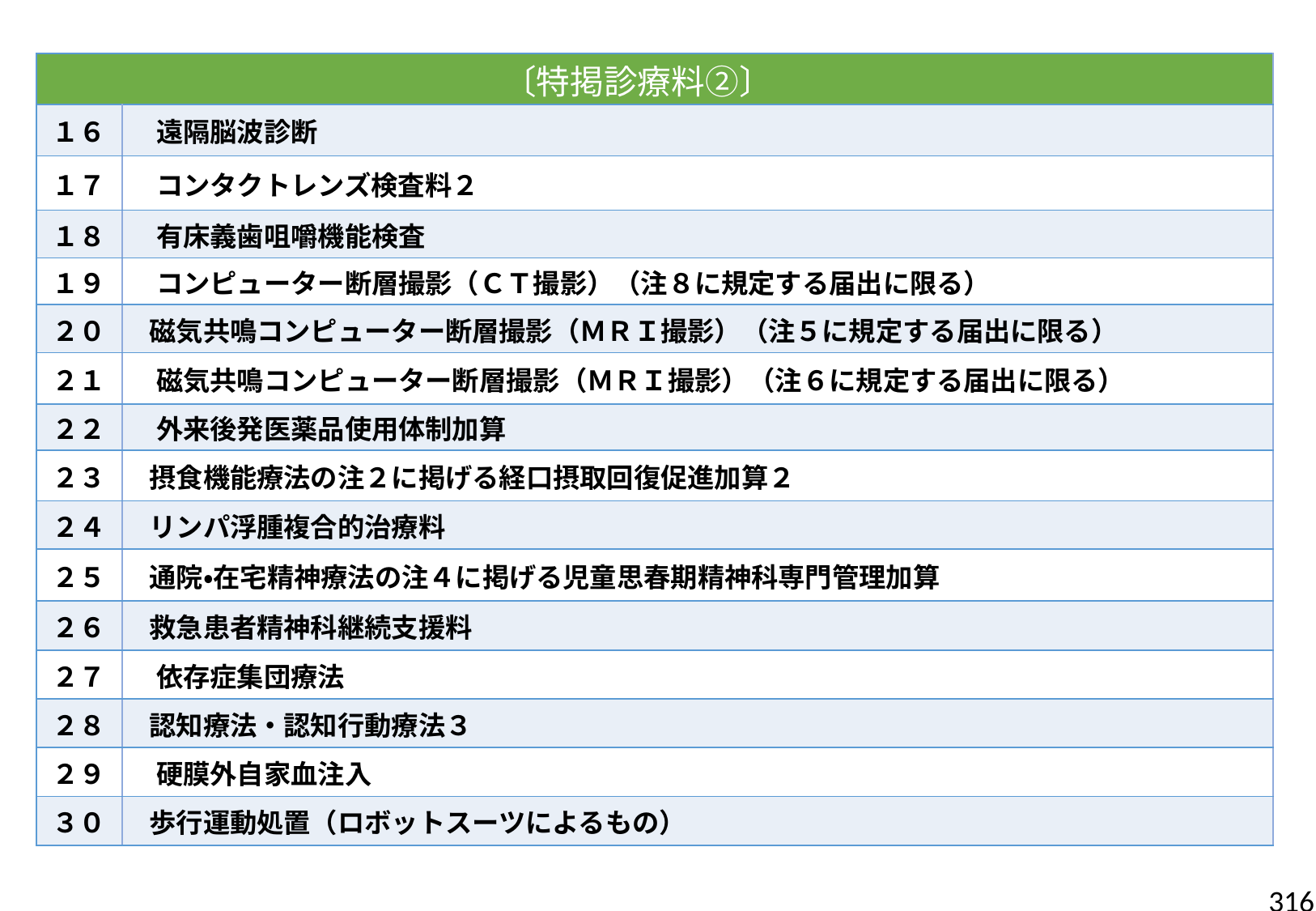

| 〔特掲診療料②〕 |  |
| --- | --- |
| １６ | 遠隔脳波診断 |
| １７ | コンタクトレンズ検査料２ |
| １８ | 有床義歯咀嚼機能検査 |
| １９ | コンピューター断層撮影（ＣＴ撮影）（注８に規定する届出に限る） |
| ２０ | 磁気共鳴コンピューター断層撮影（ＭＲＩ撮影）（注５に規定する届出に限る） |
| ２１ | 磁気共鳴コンピューター断層撮影（ＭＲＩ撮影）（注６に規定する届出に限る） |
| ２２ | 外来後発医薬品使用体制加算 |
| ２３ | 摂食機能療法の注２に掲げる経口摂取回復促進加算２ |
| ２４ | リンパ浮腫複合的治療料 |
| ２５ | 通院・在宅精神療法の注４に掲げる児童思春期精神科専門管理加算 |
| ２６ | 救急患者精神科継続支援料 |
| ２７ | 依存症集団療法 |
| ２８ | 認知療法・認知行動療法３ |
| ２９ | 硬膜外自家血注入 |
| ３０ | 歩行運動処置（ロボットスーツによるもの） |
316